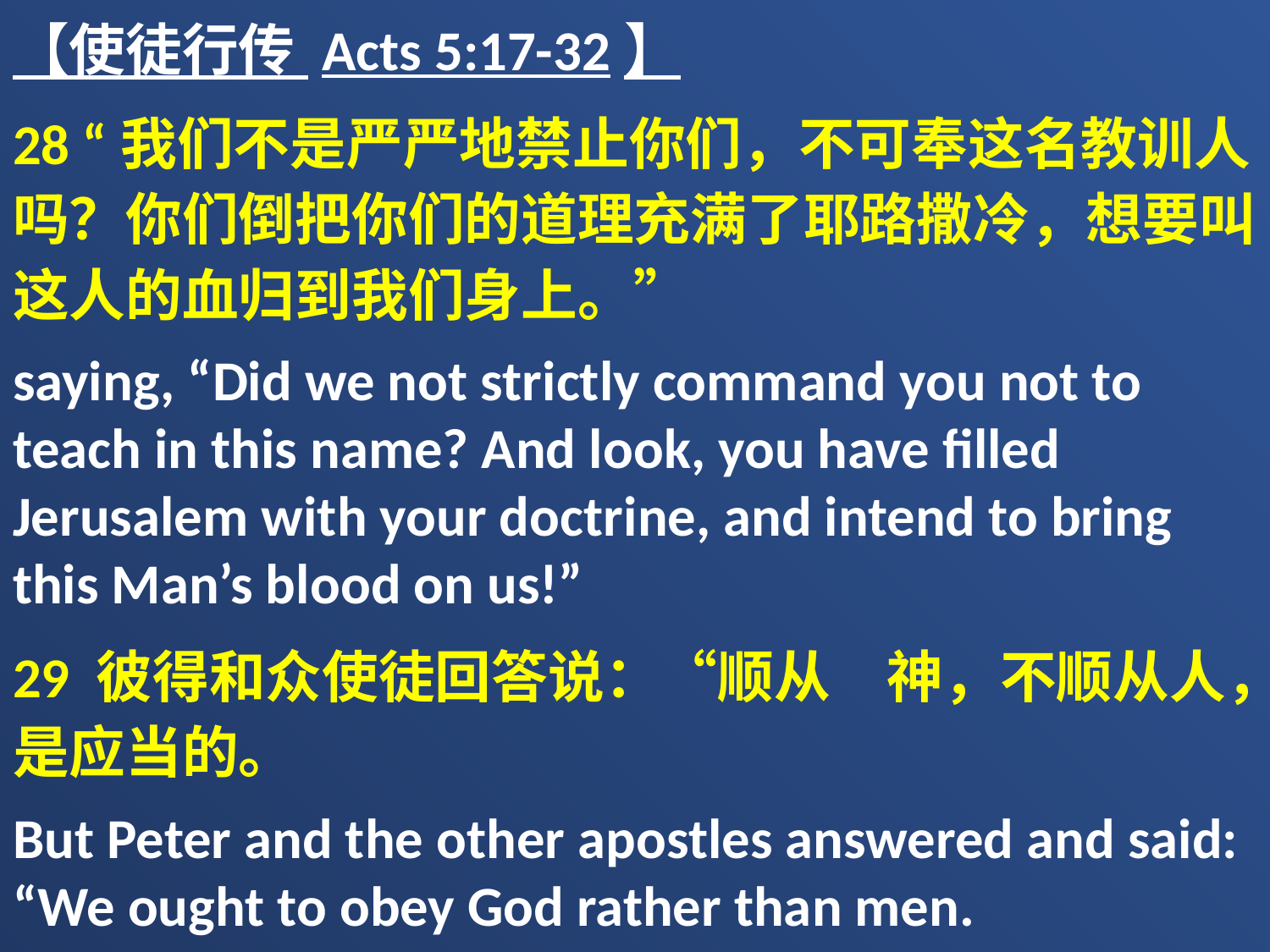

【使徒行传 Acts 5:17-32】
28 “我们不是严严地禁止你们，不可奉这名教训人吗？你们倒把你们的道理充满了耶路撒冷，想要叫这人的血归到我们身上。”
saying, “Did we not strictly command you not to teach in this name? And look, you have filled Jerusalem with your doctrine, and intend to bring this Man’s blood on us!”
29 彼得和众使徒回答说：“顺从　神，不顺从人，是应当的。
But Peter and the other apostles answered and said: “We ought to obey God rather than men.